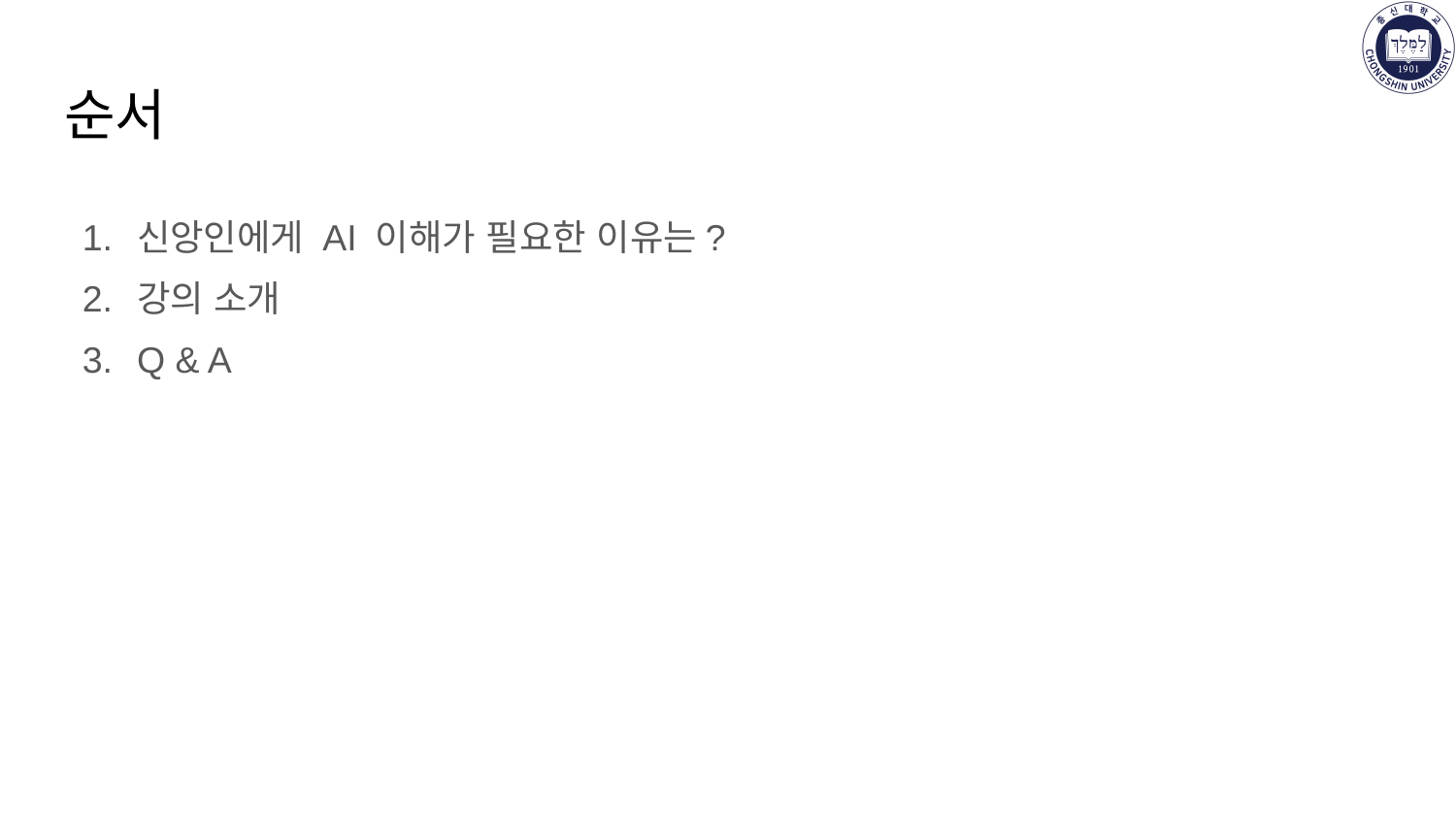

# 순서
신앙인에게 AI 이해가 필요한 이유는?
강의 소개
Q & A